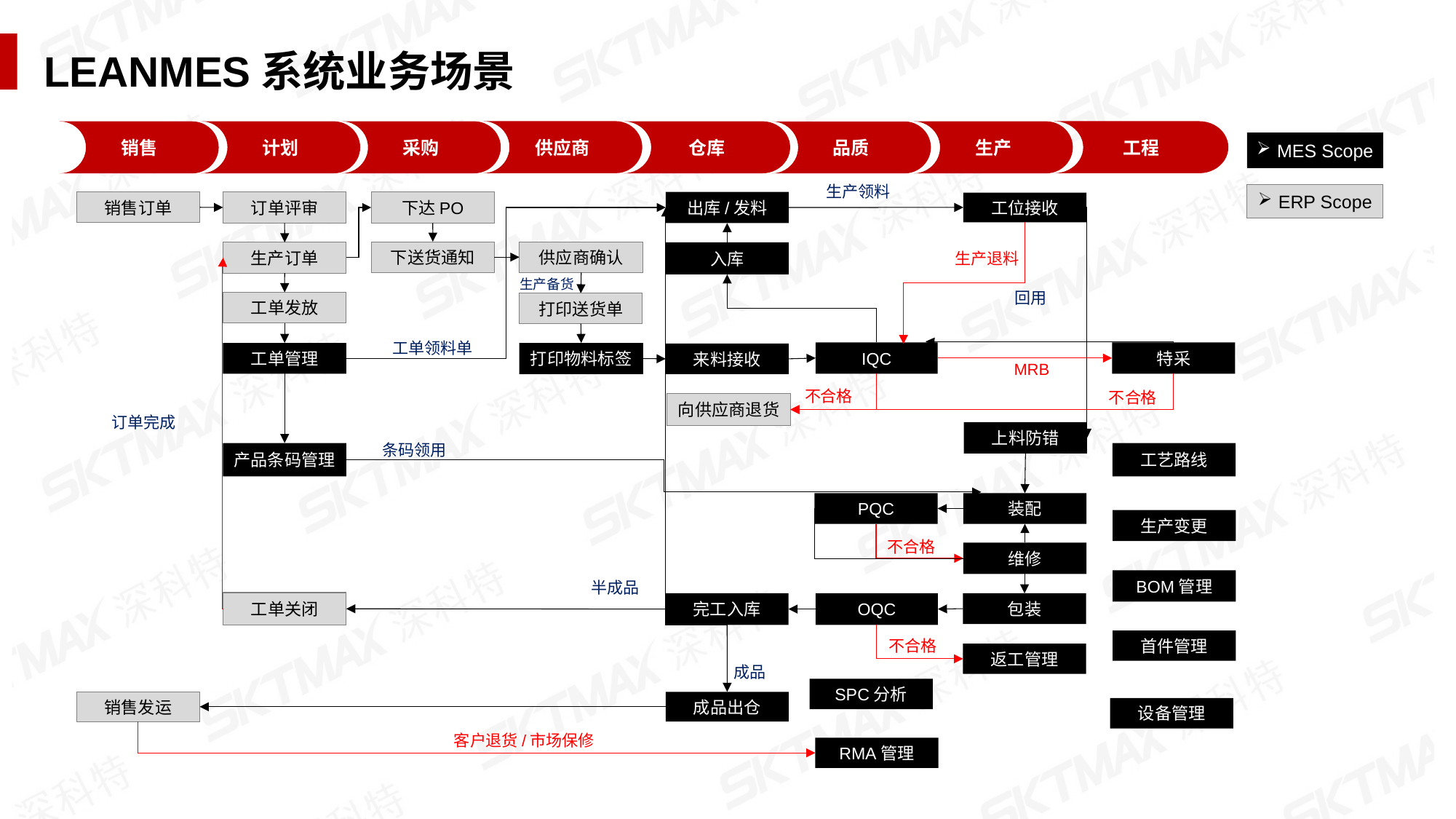

LEANMES系统业务场景

供应商
工程
采购
计划
仓库
生产
销售
品质
MES Scope
生产领料
ERP Scope
下达PO
出库/发料
销售订单
订单评审
工位接收
下送货通知
供应商确认
生产订单
入库
生产退料
生产备货
回用
工单发放
打印送货单
工单领料单
IQC
特采
工单管理
打印物料标签
来料接收
MRB
不合格
不合格
向供应商退货
订单完成
上料防错
条码领用
产品条码管理
工艺路线
PQC
装配
生产变更
不合格
维修
BOM管理
半成品
工单关闭
OQC
包装
完工入库
不合格
首件管理
返工管理
成品
SPC分析
销售发运
成品出仓
设备管理
客户退货/市场保修
RMA管理